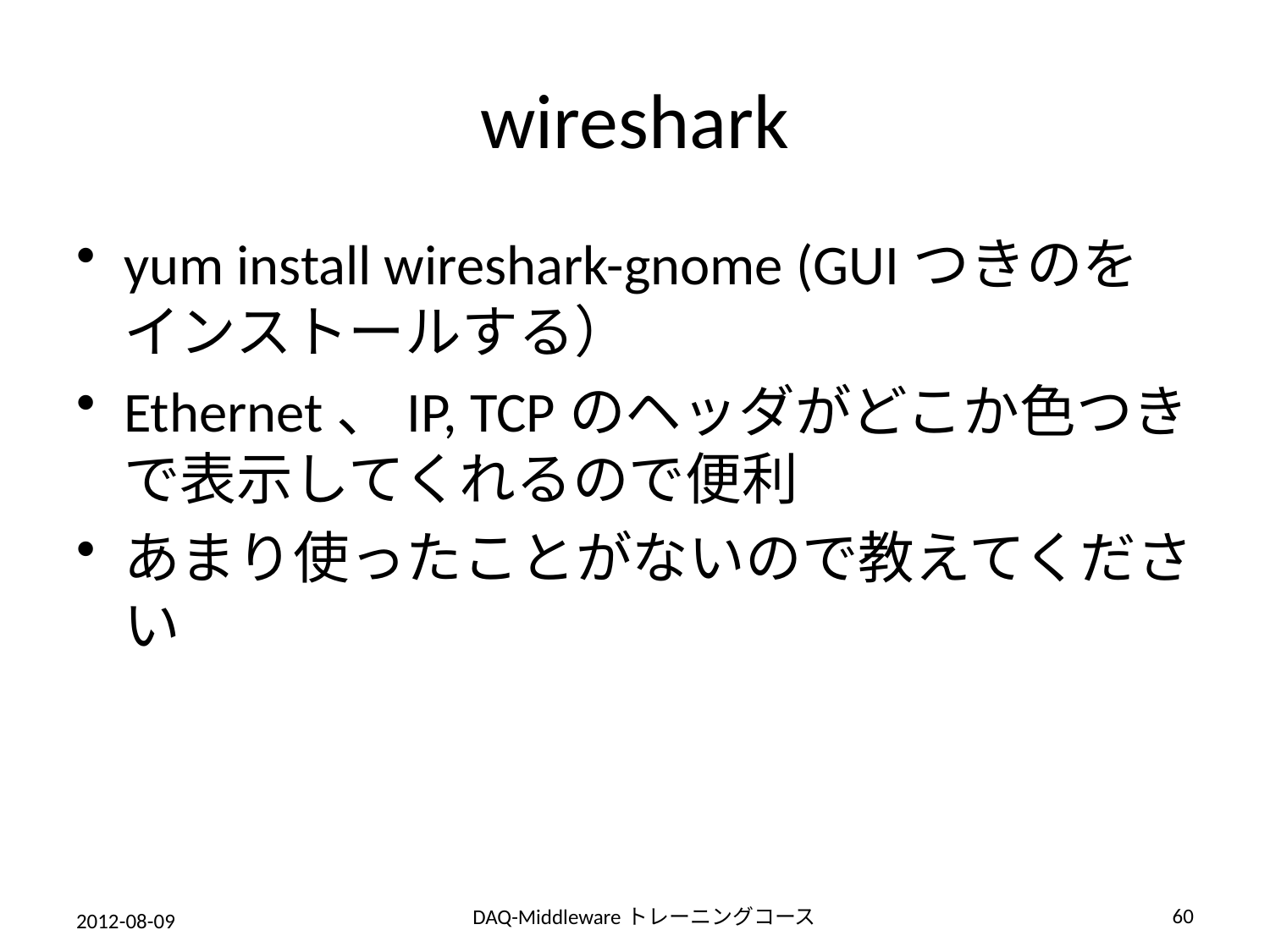

# wireshark
yum install wireshark-gnome (GUIつきのをインストールする）
Ethernet、IP, TCPのヘッダがどこか色つきで表示してくれるので便利
あまり使ったことがないので教えてください

60
DAQ-Middlewareトレーニングコース
2012-08-09